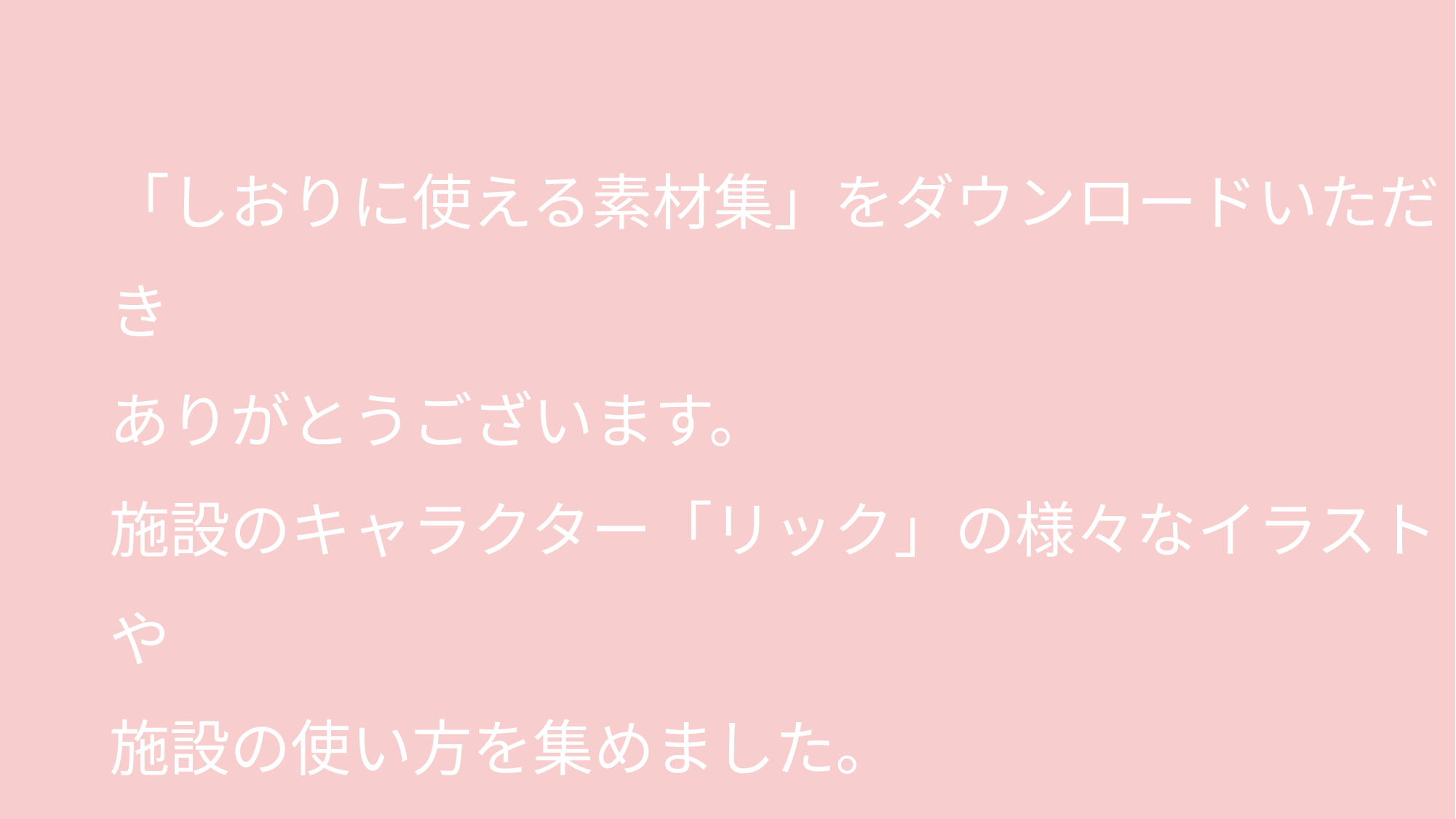

まえがき
「しおりに使える素材集」をダウンロードいただき
ありがとうございます。
施設のキャラクター「リック」の様々なイラストや
施設の使い方を集めました。
しおり作成等にお役立てていただければと思います。